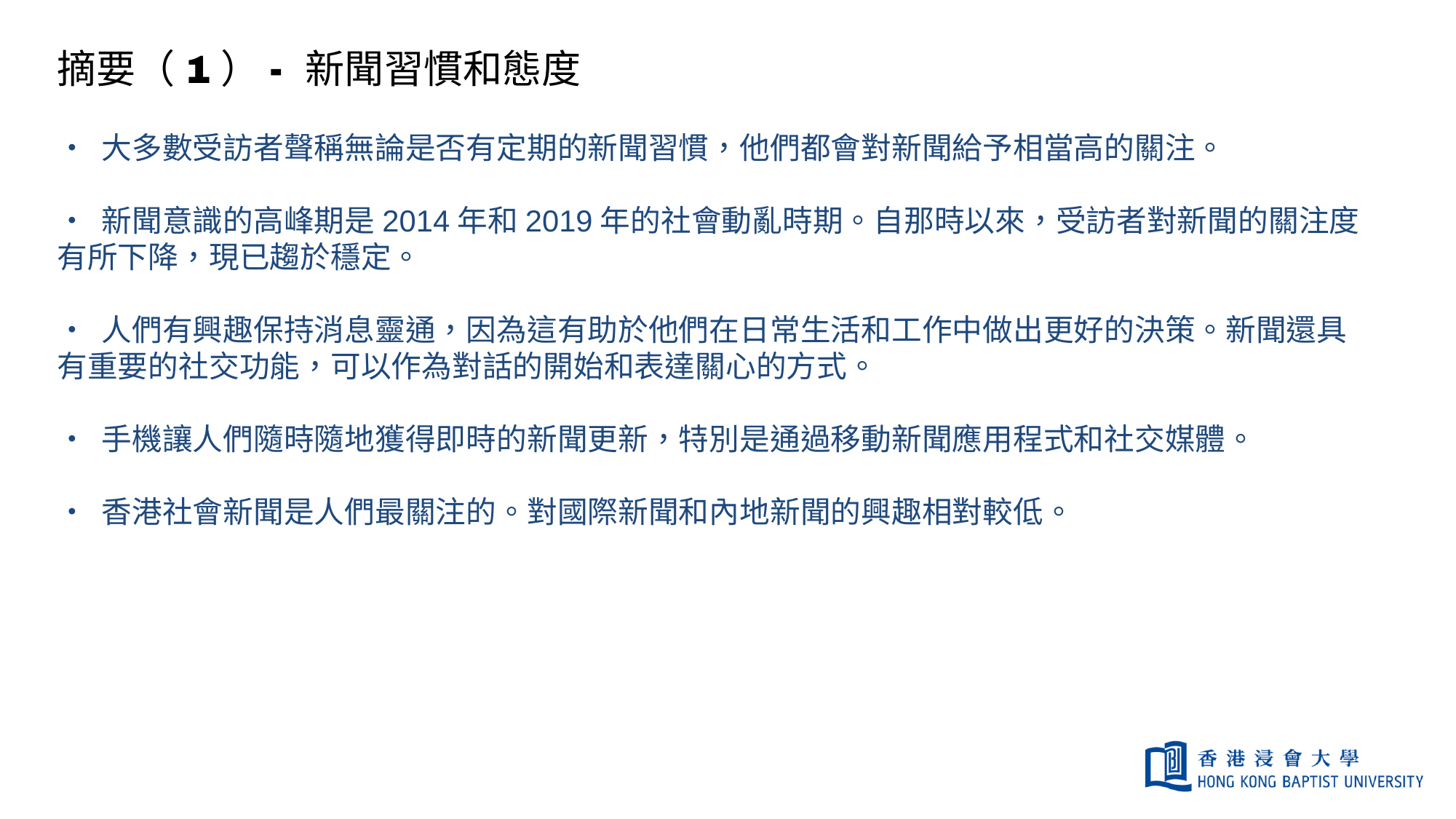

# 摘要（1）- 新聞習慣和態度
• 大多數受訪者聲稱無論是否有定期的新聞習慣，他們都會對新聞給予相當高的關注。

• 新聞意識的高峰期是2014年和2019年的社會動亂時期。自那時以來，受訪者對新聞的關注度有所下降，現已趨於穩定。

• 人們有興趣保持消息靈通，因為這有助於他們在日常生活和工作中做出更好的決策。新聞還具有重要的社交功能，可以作為對話的開始和表達關心的方式。

• 手機讓人們隨時隨地獲得即時的新聞更新，特別是通過移動新聞應用程式和社交媒體。

• 香港社會新聞是人們最關注的。對國際新聞和內地新聞的興趣相對較低。